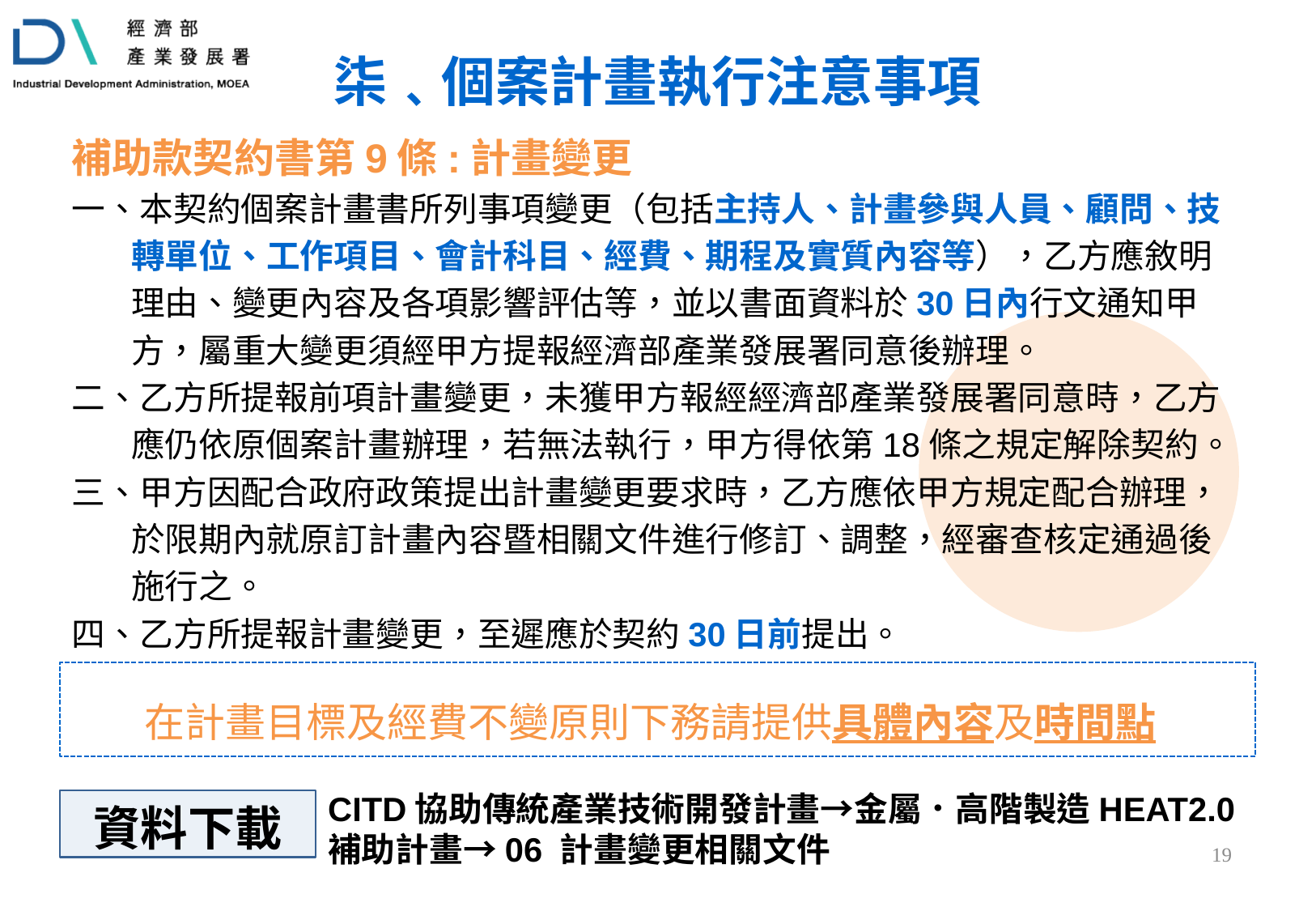

柒﹑個案計畫執行注意事項
補助款契約書第9條:計畫變更
一、本契約個案計畫書所列事項變更（包括主持人、計畫參與人員、顧問、技轉單位、工作項目、會計科目、經費、期程及實質內容等），乙方應敘明理由、變更內容及各項影響評估等，並以書面資料於30日內行文通知甲方，屬重大變更須經甲方提報經濟部產業發展署同意後辦理。
二、乙方所提報前項計畫變更，未獲甲方報經經濟部產業發展署同意時，乙方應仍依原個案計畫辦理，若無法執行，甲方得依第18條之規定解除契約。
三、甲方因配合政府政策提出計畫變更要求時，乙方應依甲方規定配合辦理，於限期內就原訂計畫內容暨相關文件進行修訂、調整，經審查核定通過後施行之。
四、乙方所提報計畫變更，至遲應於契約30日前提出。

在計畫目標及經費不變原則下務請提供具體內容及時間點
CITD協助傳統產業技術開發計畫→金屬．高階製造HEAT2.0補助計畫→06 計畫變更相關文件

資料下載
19